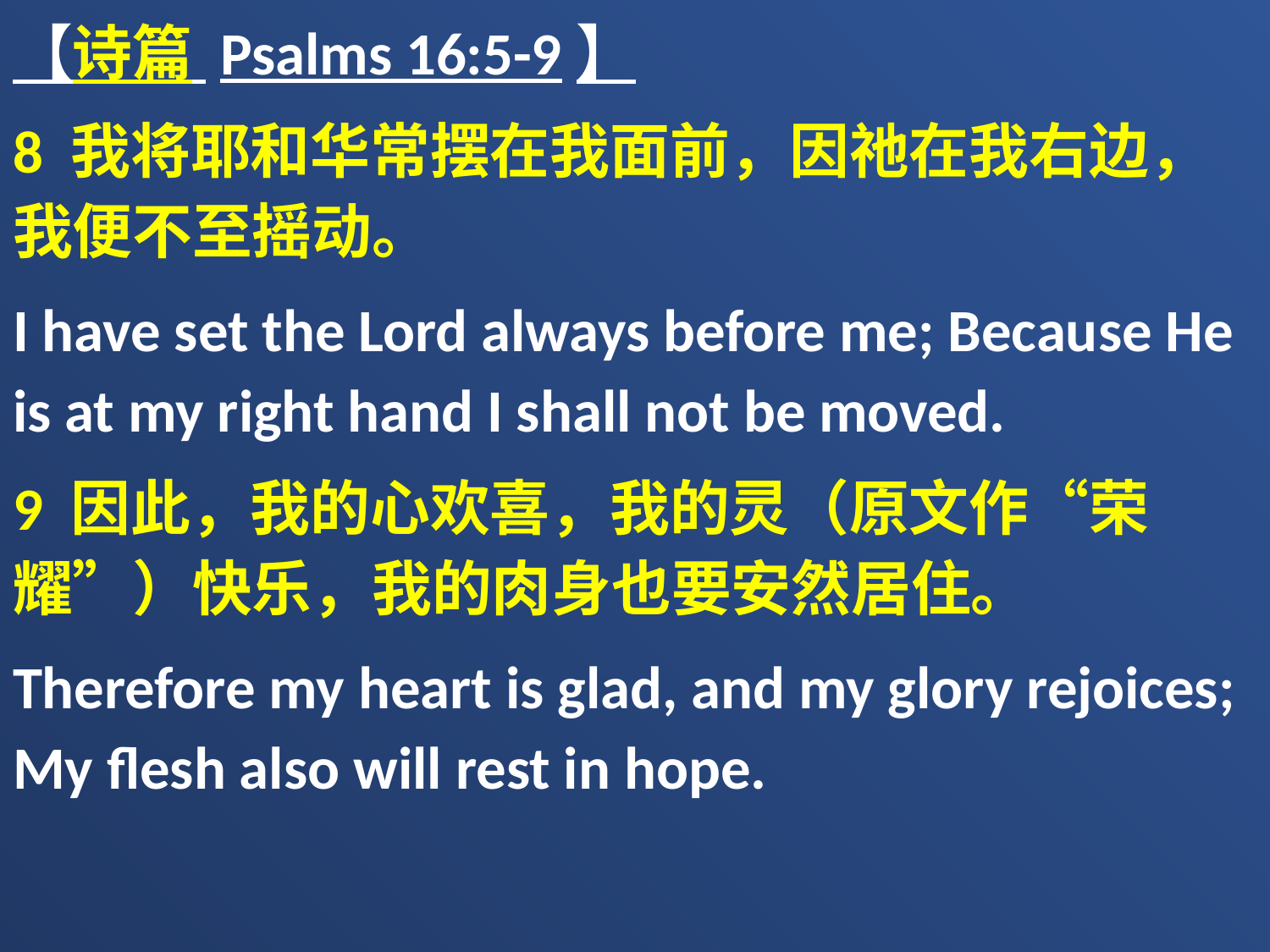

【诗篇 Psalms 16:5-9】
8 我将耶和华常摆在我面前，因祂在我右边，我便不至摇动。
I have set the Lord always before me; Because He is at my right hand I shall not be moved.
9 因此，我的心欢喜，我的灵（原文作“荣耀”）快乐，我的肉身也要安然居住。
Therefore my heart is glad, and my glory rejoices; My flesh also will rest in hope.